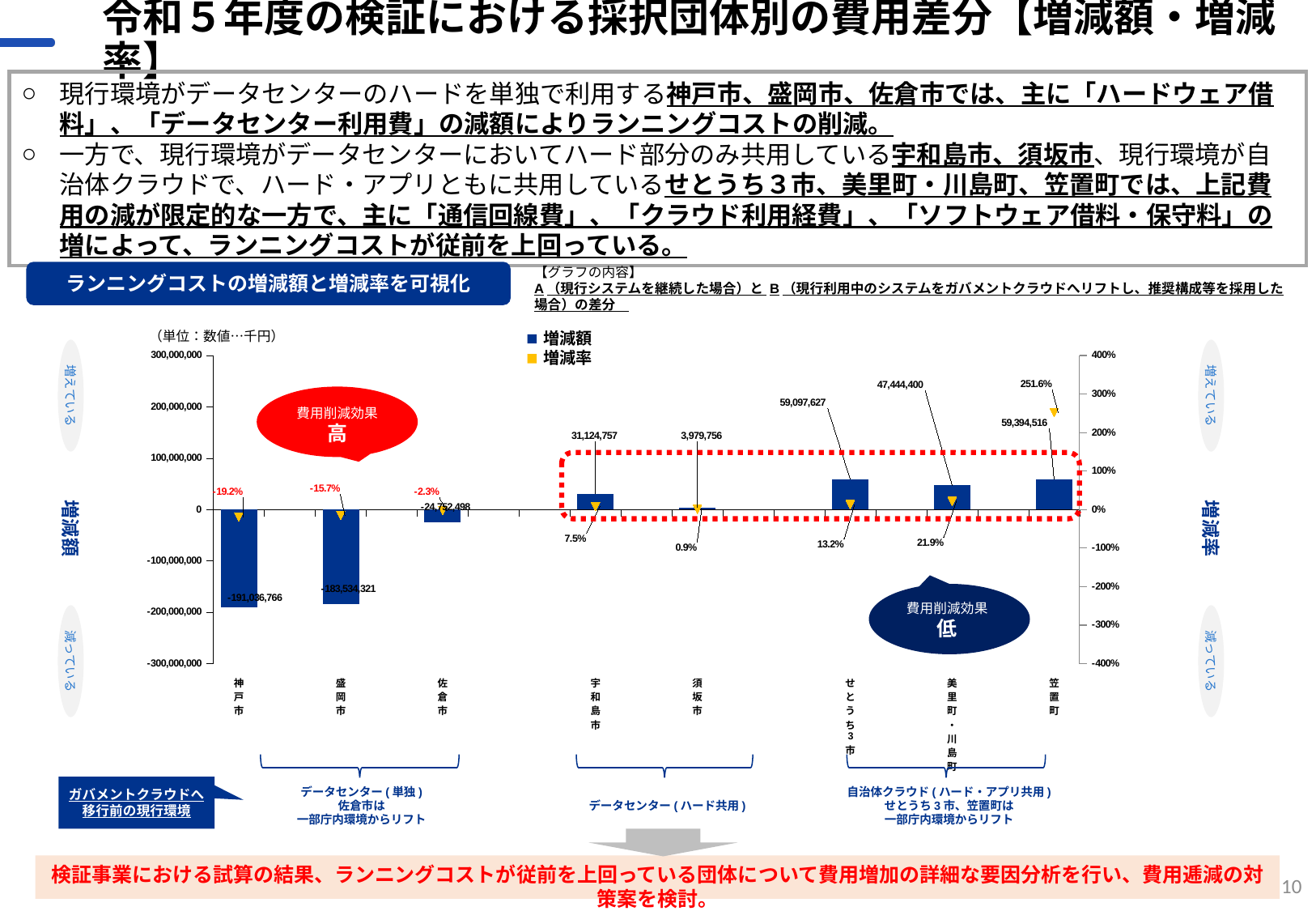

# 令和５年度の検証における採択団体別の費用差分【増減額・増減率】
現行環境がデータセンターのハードを単独で利用する神戸市、盛岡市、佐倉市では、主に「ハードウェア借料」、「データセンター利用費」の減額によりランニングコストの削減。
一方で、現行環境がデータセンターにおいてハード部分のみ共用している宇和島市、須坂市、現行環境が自治体クラウドで、ハード・アプリともに共用しているせとうち３市、美里町・川島町、笠置町では、上記費用の減が限定的な一方で、主に「通信回線費」、「クラウド利用経費」、「ソフトウェア借料・保守料」の増によって、ランニングコストが従前を上回っている。
【グラフの内容】
A（現行システムを継続した場合）と B（現行利用中のシステムをガバメントクラウドへリフトし、推奨構成等を採用した場合）の差分
ランニングコストの増減額と増減率を可視化
（単位：数値…千円）
増減額
増減率

増えている
増えている

### Chart

| Category |  |  |
|---|---|---|
| 神戸市 | -191036766.0 | -0.192 |
|  | None | None |
| 盛岡市 | -183534321.0 | -0.15678133059274438 |
|  | None | None |
| 佐倉市 | -24752498.0 | -0.023 |
|  | None | None |
|  | None | None |
| 宇和島市 | 31124757.0 | 0.07534436456063907 |
|  | None | None |
| 須坂市 | 3979756.0 | 0.008612444517443595 |
|  | None | None |
|  | None | None |
| せとうち3市 | 59097627.0 | 0.1318826705907242 |
|  | None | None |
| 美里町・川島町 | 47444400.0 | 0.21921475721860753 |
|  | None | None |
| 笠置町 | 59394516.0 | 2.516 |
費用削減効果
高

増減額
増減率
費用削減効果
低

減っている
減っている

データセンター(単独)
佐倉市は
一部庁内環境からリフト

データセンター(ハード共用)

自治体クラウド(ハード・アプリ共用)
せとうち3市、笠置町は
一部庁内環境からリフト
ガバメントクラウドへ
移行前の現行環境

検証事業における試算の結果、ランニングコストが従前を上回っている団体について費用増加の詳細な要因分析を行い、費用逓減の対策案を検討。
10